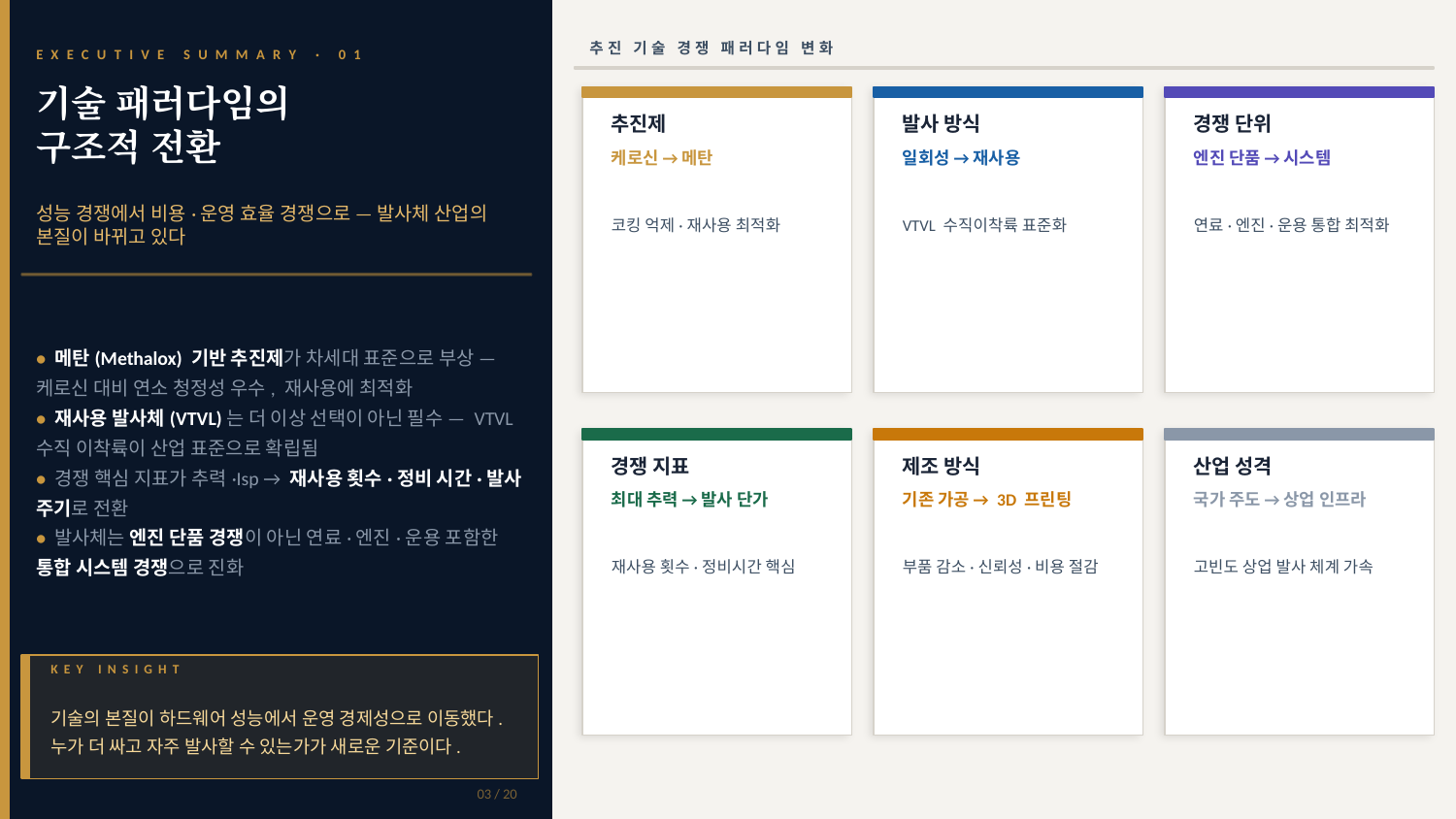

추진 기술 경쟁 패러다임 변화
EXECUTIVE SUMMARY · 01

기술 패러다임의
구조적 전환

추진제
발사 방식
경쟁 단위
케로신 → 메탄
일회성 → 재사용
엔진 단품 → 시스템
코킹 억제·재사용 최적화
VTVL 수직이착륙 표준화
연료·엔진·운용 통합 최적화
성능 경쟁에서 비용·운영 효율 경쟁으로 — 발사체 산업의 본질이 바뀌고 있다

• 메탄(Methalox) 기반 추진제가 차세대 표준으로 부상 — 케로신 대비 연소 청정성 우수, 재사용에 최적화
• 재사용 발사체(VTVL)는 더 이상 선택이 아닌 필수 — VTVL 수직 이착륙이 산업 표준으로 확립됨
• 경쟁 핵심 지표가 추력·Isp → 재사용 횟수·정비 시간·발사 주기로 전환
• 발사체는 엔진 단품 경쟁이 아닌 연료·엔진·운용 포함한 통합 시스템 경쟁으로 진화

경쟁 지표
제조 방식
산업 성격
최대 추력 → 발사 단가
기존 가공 → 3D 프린팅
국가 주도 → 상업 인프라
재사용 횟수·정비시간 핵심
부품 감소·신뢰성·비용 절감
고빈도 상업 발사 체계 가속

KEY INSIGHT
기술의 본질이 하드웨어 성능에서 운영 경제성으로 이동했다.
누가 더 싸고 자주 발사할 수 있는가가 새로운 기준이다.
03 / 20